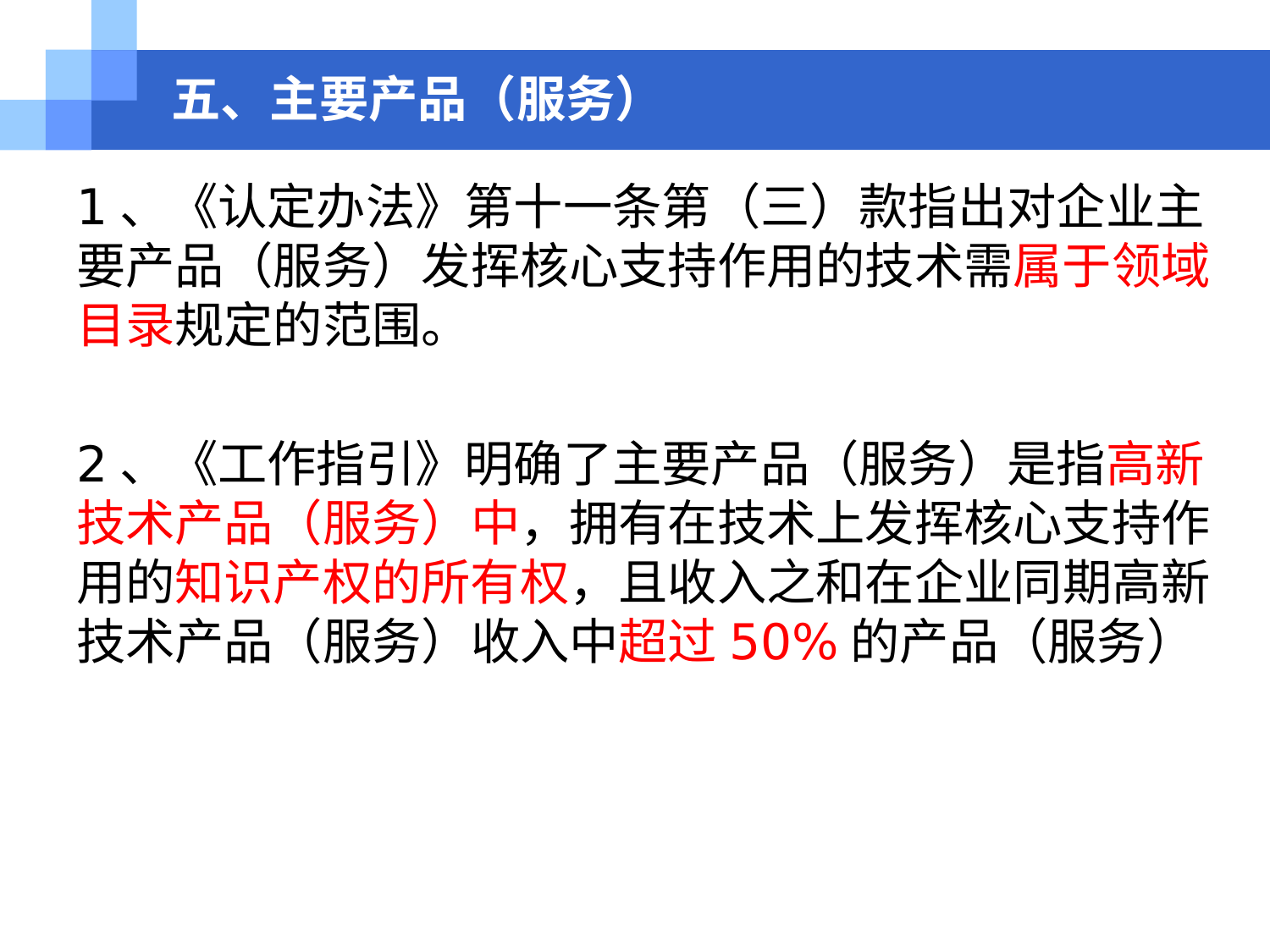

# 五、主要产品（服务）
1、《认定办法》第十一条第（三）款指出对企业主要产品（服务）发挥核心支持作用的技术需属于领域目录规定的范围。

2、《工作指引》明确了主要产品（服务）是指高新技术产品（服务）中，拥有在技术上发挥核心支持作用的知识产权的所有权，且收入之和在企业同期高新技术产品（服务）收入中超过50%的产品（服务）